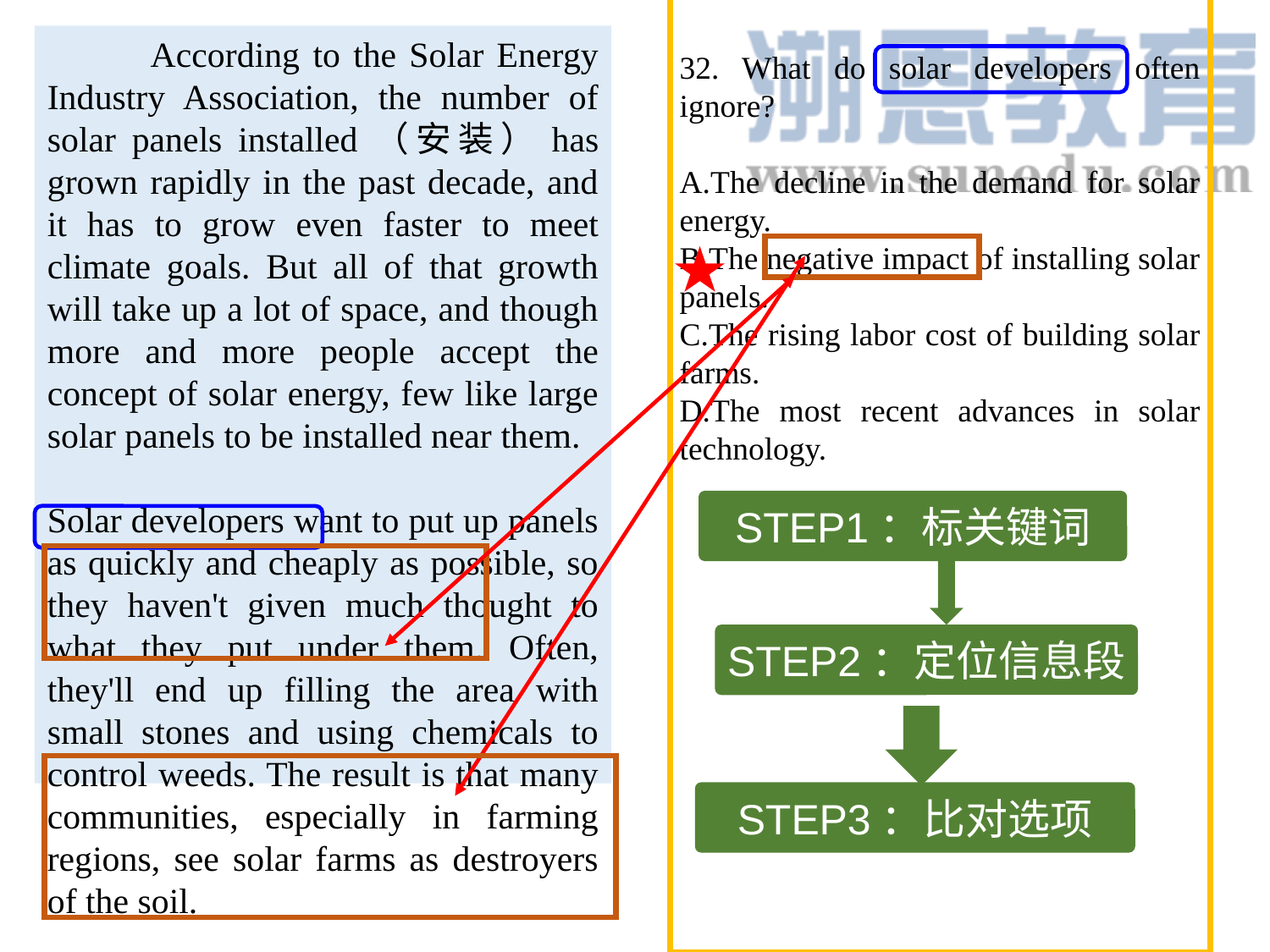

32. What do solar developers often ignore?

A.The decline in the demand for solar energy.
B.The negative impact of installing solar panels.
C.The rising labor cost of building solar farms.
D.The most recent advances in solar technology.

        According to the Solar Energy Industry Association, the number of solar panels installed（安装）has grown rapidly in the past decade, and it has to grow even faster to meet climate goals. But all of that growth will take up a lot of space, and though more and more people accept the concept of solar energy, few like large solar panels to be installed near them.

Solar developers want to put up panels as quickly and cheaply as possible, so they haven't given much thought to what they put under them. Often, they'll end up filling the area with small stones and using chemicals to control weeds. The result is that many communities, especially in farming regions, see solar farms as destroyers of the soil.

STEP1：标关键词

STEP2：定位信息段

STEP3：比对选项